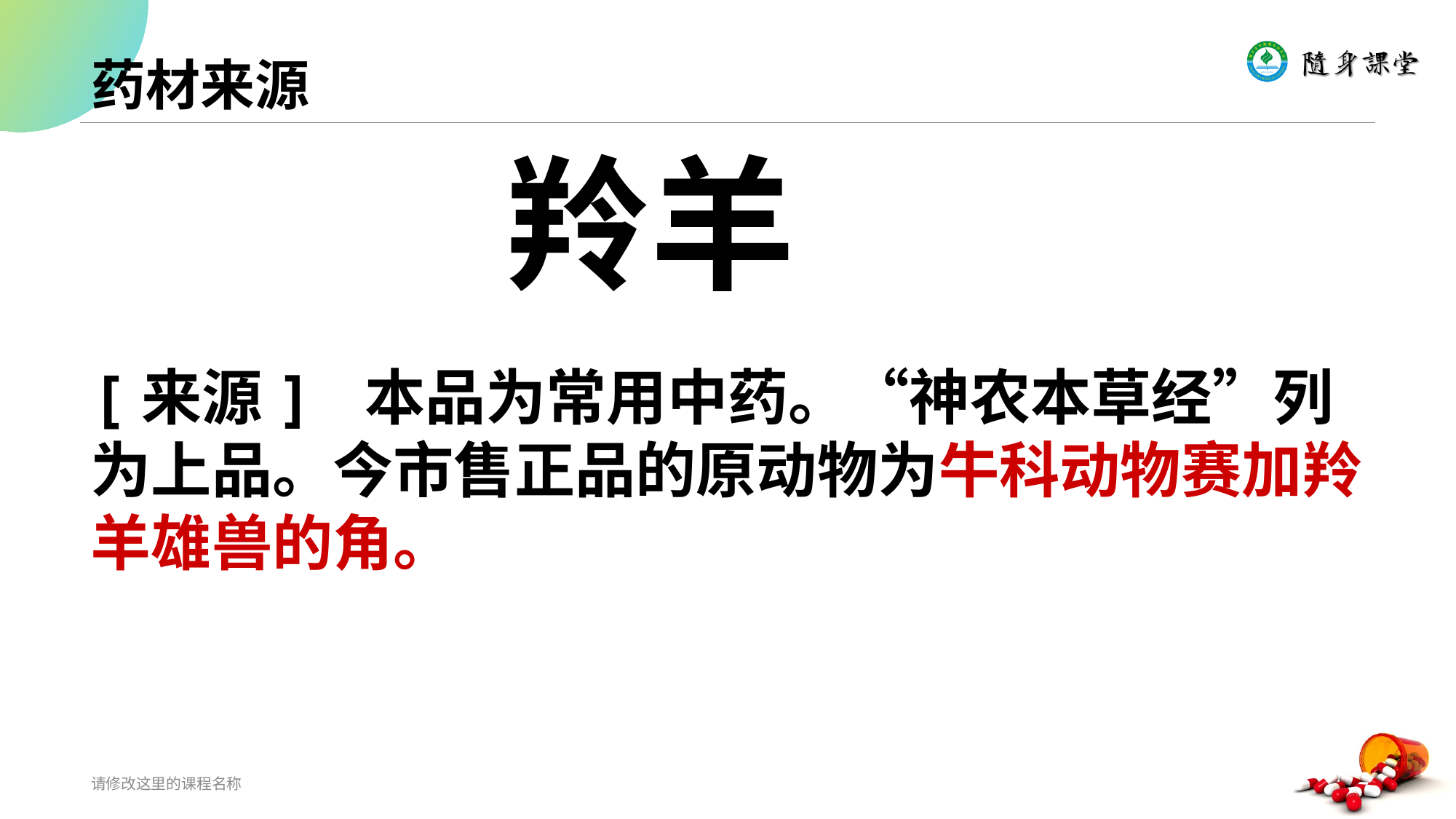

# 药材来源
 羚羊

[来源] 本品为常用中药。“神农本草经”列为上品。今市售正品的原动物为牛科动物赛加羚羊雄兽的角。
请修改这里的课程名称
4